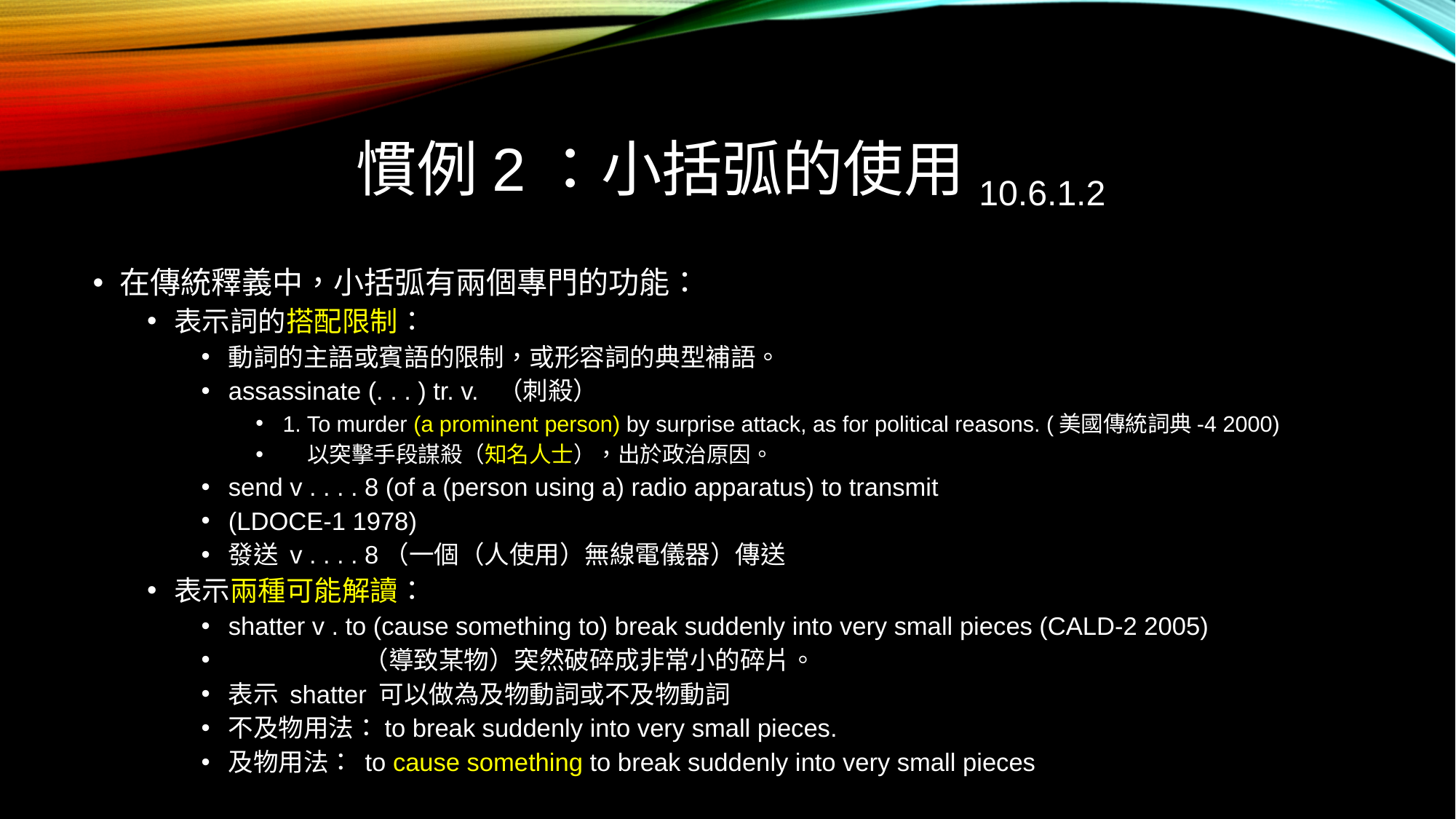

# 慣例2：小括弧的使用10.6.1.2
在傳統釋義中，小括弧有兩個專門的功能：
表示詞的搭配限制：
動詞的主語或賓語的限制，或形容詞的典型補語。
assassinate (. . . ) tr. v.  （刺殺）
1. To murder (a prominent person) by surprise attack, as for political reasons. (美國傳統詞典-4 2000)
    以突擊手段謀殺（知名人士），出於政治原因。
send v . . . . 8 (of a (person using a) radio apparatus) to transmit
(LDOCE-1 1978)
發送 v . . . . 8（一個（人使用）無線電儀器）傳送
表示兩種可能解讀：
shatter v . to (cause something to) break suddenly into very small pieces (CALD-2 2005)
                       （導致某物）突然破碎成非常小的碎片。
表示 shatter 可以做為及物動詞或不及物動詞
不及物用法：to break suddenly into very small pieces.
及物用法： to cause something to break suddenly into very small pieces